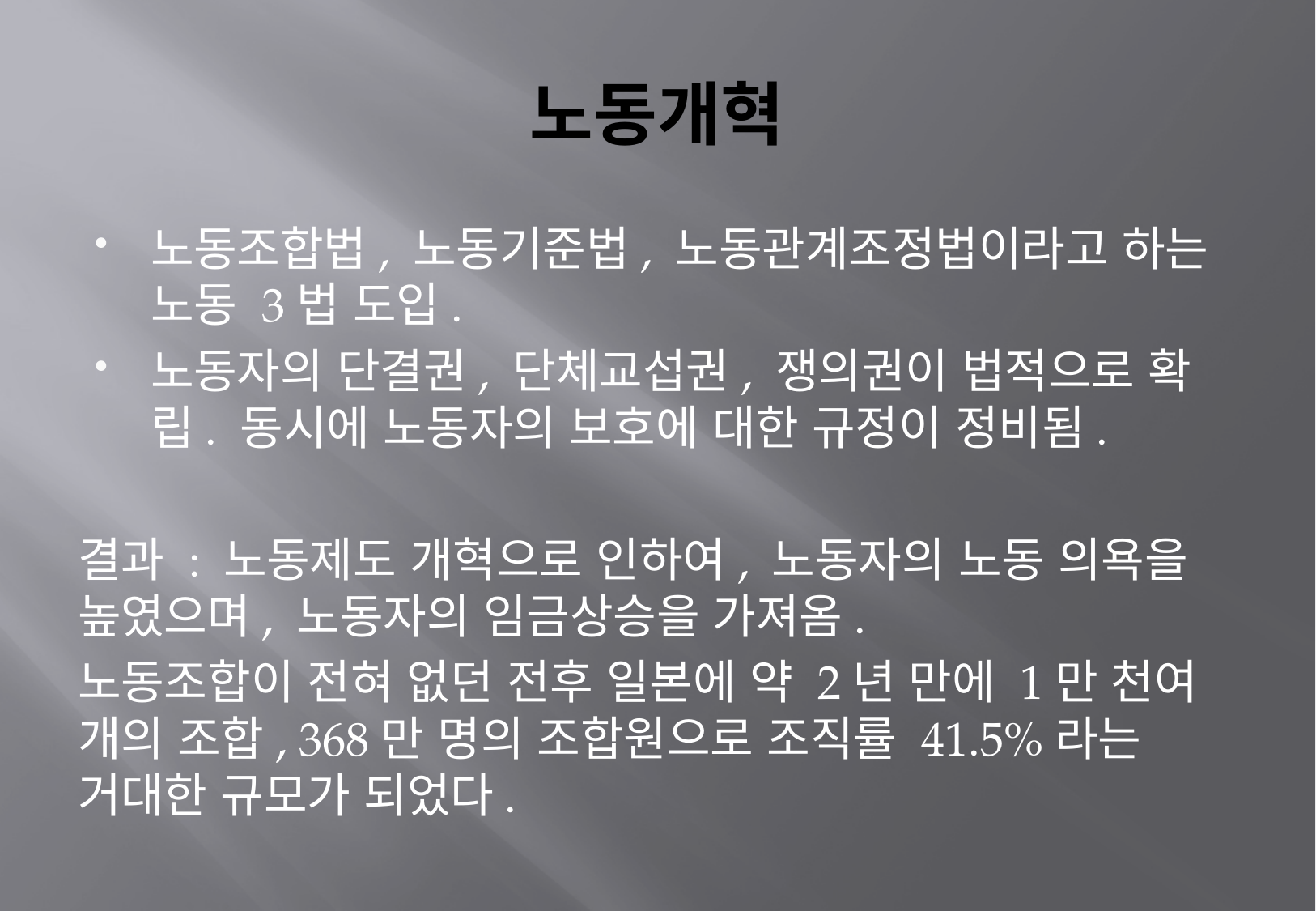

# 노동개혁
노동조합법, 노동기준법, 노동관계조정법이라고 하는 노동 3법 도입.
노동자의 단결권, 단체교섭권, 쟁의권이 법적으로 확립. 동시에 노동자의 보호에 대한 규정이 정비됨.

결과 : 노동제도 개혁으로 인하여, 노동자의 노동 의욕을 높였으며, 노동자의 임금상승을 가져옴.
노동조합이 전혀 없던 전후 일본에 약 2년 만에 1만 천여 개의 조합, 368만 명의 조합원으로 조직률 41.5%라는 거대한 규모가 되었다.